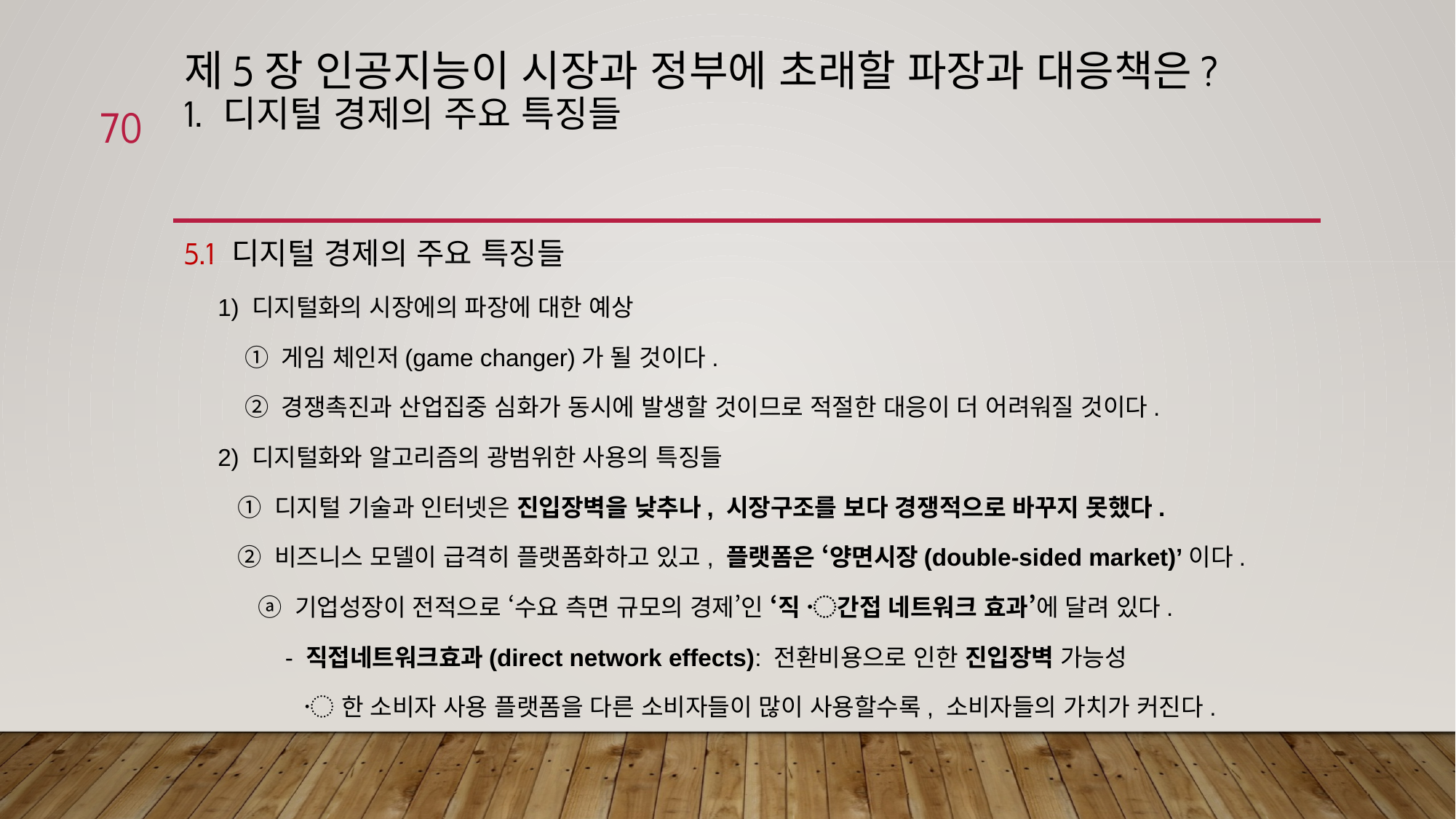

# 제5장 인공지능이 시장과 정부에 초래할 파장과 대응책은? 1. 디지털 경제의 주요 특징들
70

5.1 디지털 경제의 주요 특징들
     1) 디지털화의 시장에의 파장에 대한 예상
         ① 게임 체인저(game changer)가 될 것이다.
         ② 경쟁촉진과 산업집중 심화가 동시에 발생할 것이므로 적절한 대응이 더 어려워질 것이다.
     2) 디지털화와 알고리즘의 광범위한 사용의 특징들
        ① 디지털 기술과 인터넷은 진입장벽을 낮추나, 시장구조를 보다 경쟁적으로 바꾸지 못했다.
        ② 비즈니스 모델이 급격히 플랫폼화하고 있고, 플랫폼은 ‘양면시장(double-sided market)’이다.
           ⓐ 기업성장이 전적으로 ‘수요 측면 규모의 경제’인 ‘직 〮간접 네트워크 효과’에 달려 있다.
               - 직접네트워크효과(direct network effects): 전환비용으로 인한 진입장벽 가능성
                 〮 한 소비자 사용 플랫폼을 다른 소비자들이 많이 사용할수록, 소비자들의 가치가 커진다.